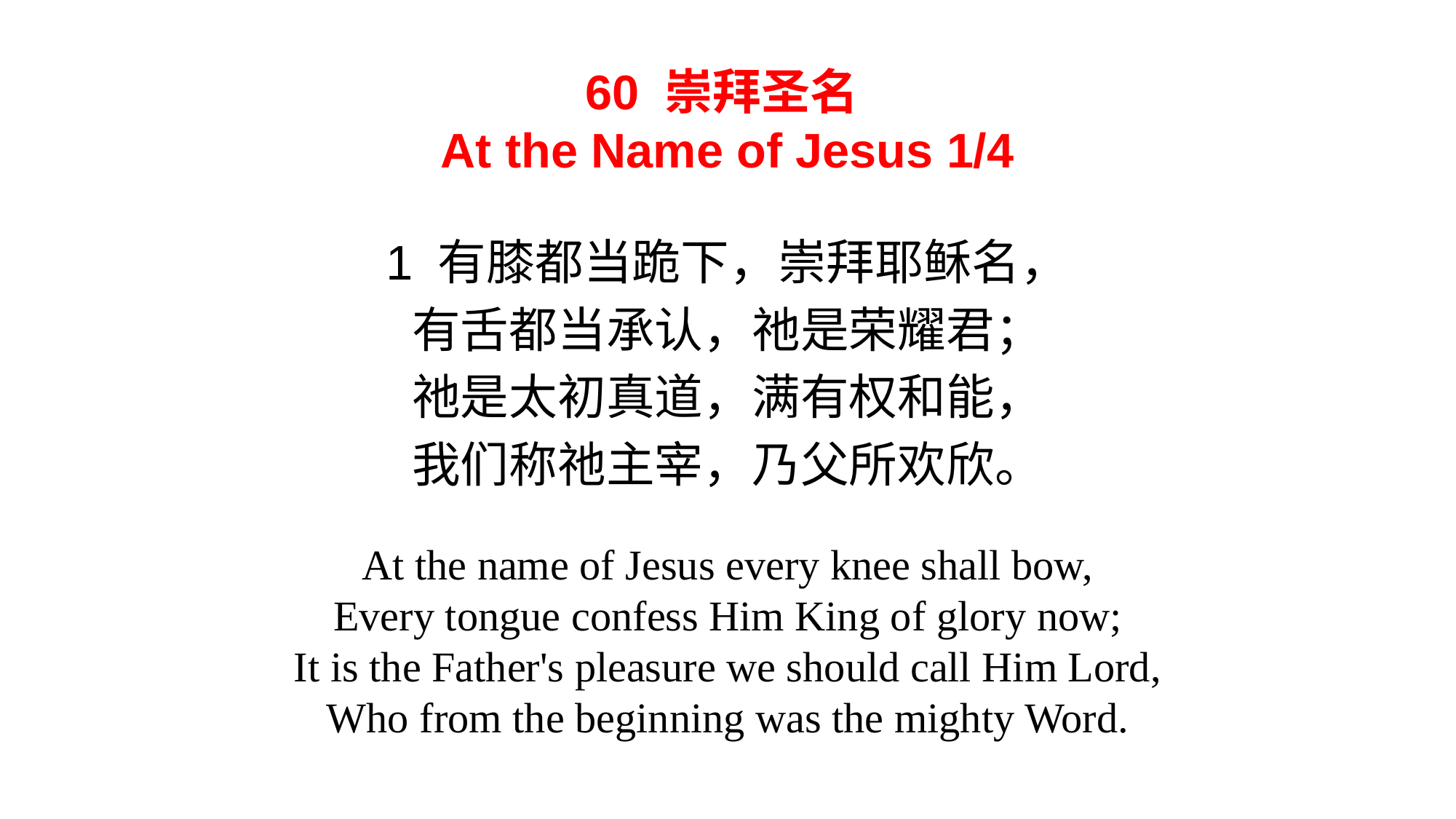

60 崇拜圣名
At the Name of Jesus 1/4
1 有膝都当跪下，崇拜耶稣名，
有舌都当承认，祂是荣耀君；
祂是太初真道，满有权和能，
我们称祂主宰，乃父所欢欣。

At the name of Jesus every knee shall bow,
Every tongue confess Him King of glory now;
It is the Father's pleasure we should call Him Lord,
Who from the beginning was the mighty Word.